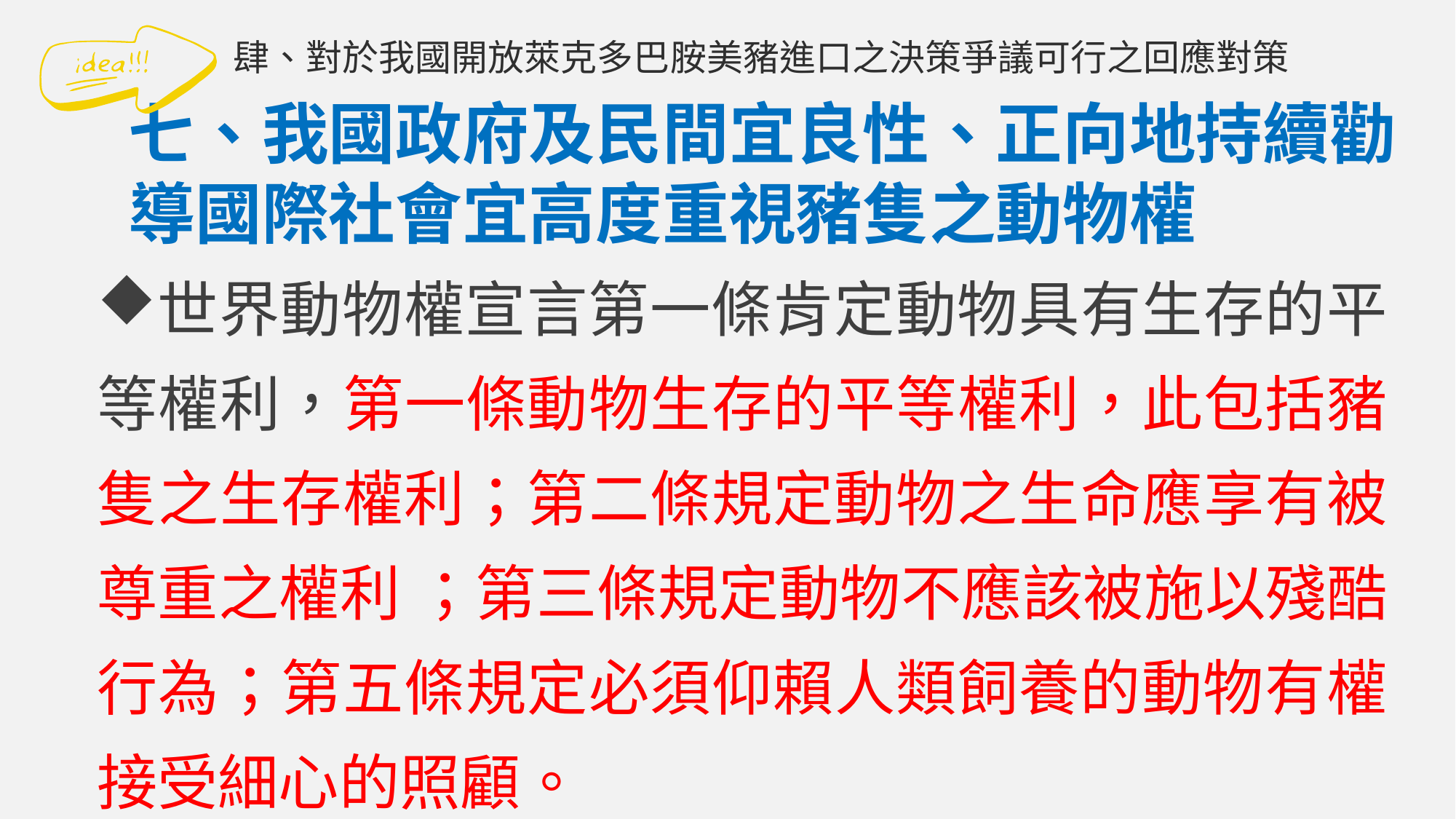

肆、對於我國開放萊克多巴胺美豬進口之決策爭議可行之回應對策
七、我國政府及民間宜良性、正向地持續勸導國際社會宜高度重視豬隻之動物權
世界動物權宣言第一條肯定動物具有生存的平等權利，第一條動物生存的平等權利，此包括豬隻之生存權利；第二條規定動物之生命應享有被尊重之權利 ；第三條規定動物不應該被施以殘酷行為；第五條規定必須仰賴人類飼養的動物有權接受細心的照顧。